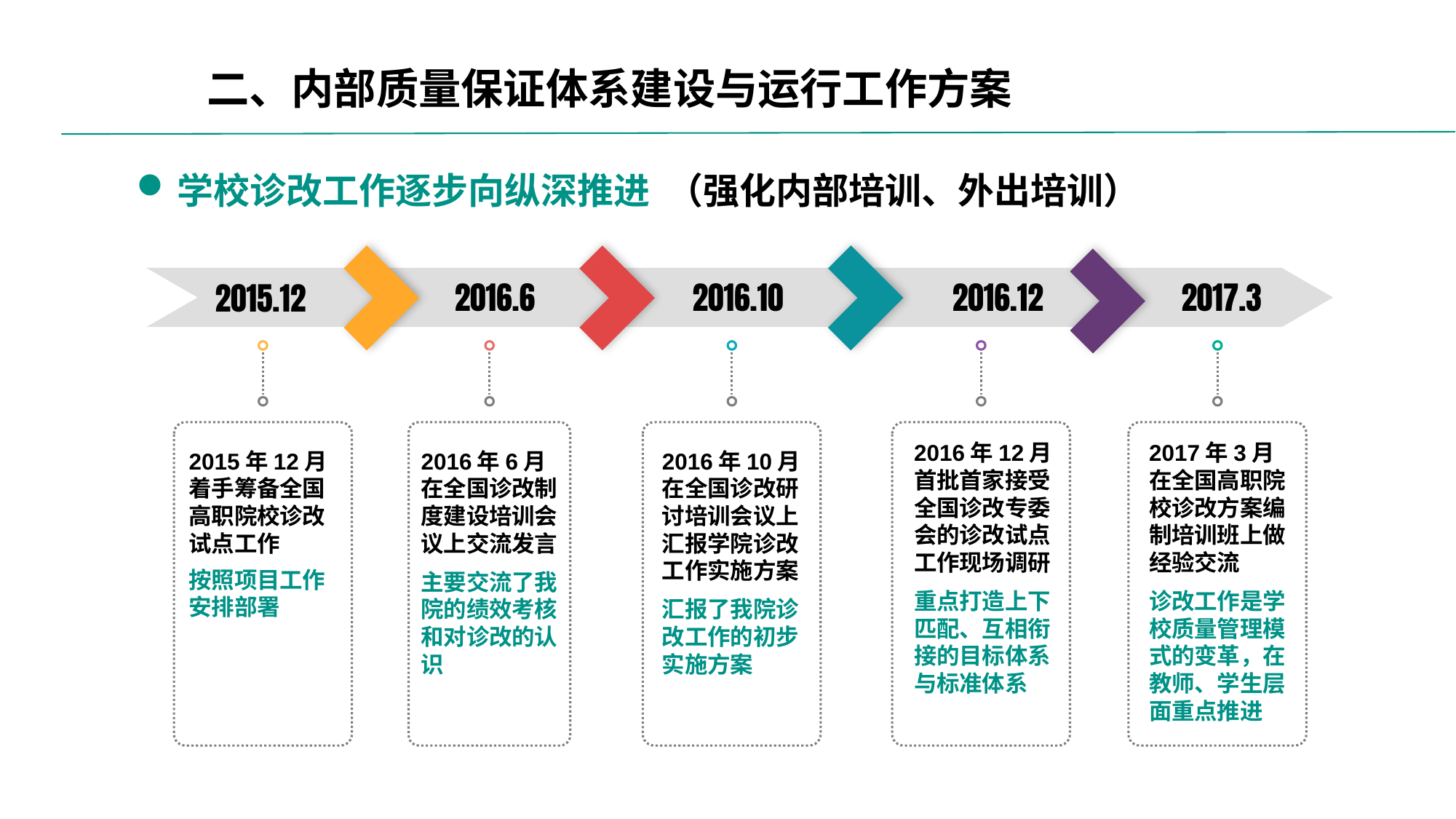

二、内部质量保证体系建设与运行工作方案
学校诊改工作逐步向纵深推进  （强化内部培训、外出培训）

2016.6
2016.10
2016.12
2017.3
2015.12

2016年12月首批首家接受全国诊改专委会的诊改试点工作现场调研
重点打造上下匹配、互相衔接的目标体系与标准体系
2017年3月在全国高职院校诊改方案编制培训班上做经验交流
诊改工作是学校质量管理模式的变革，在教师、学生层面重点推进
2015年12月着手筹备全国高职院校诊改试点工作
按照项目工作安排部署
2016年6月在全国诊改制度建设培训会议上交流发言
主要交流了我院的绩效考核和对诊改的认识
2016年10月在全国诊改研讨培训会议上汇报学院诊改工作实施方案
汇报了我院诊改工作的初步实施方案